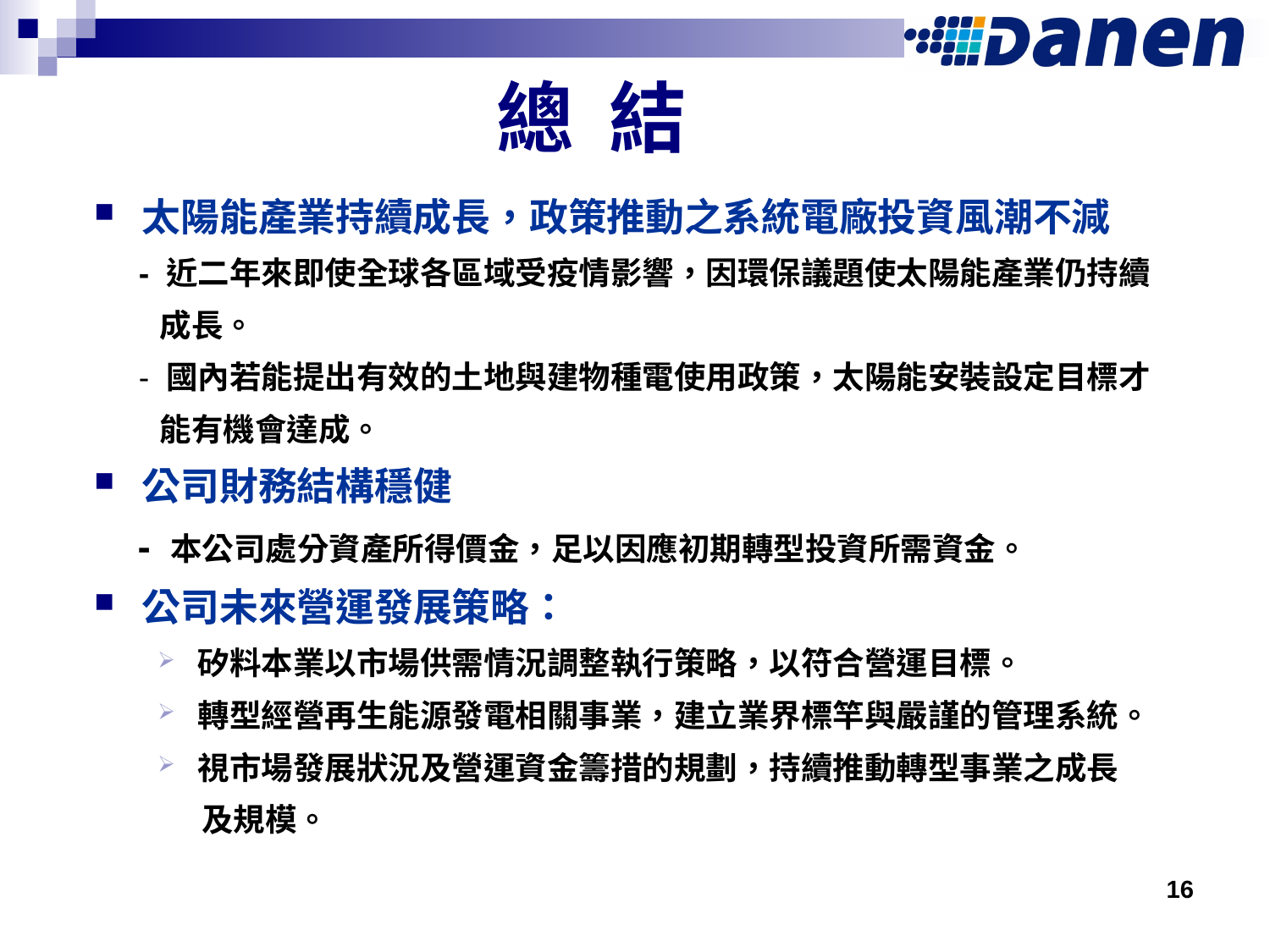

總  結
太陽能產業持續成長，政策推動之系統電廠投資風潮不減
     - 近二年來即使全球各區域受疫情影響，因環保議題使太陽能產業仍持續
        成長。
     - 國內若能提出有效的土地與建物種電使用政策，太陽能安裝設定目標才
        能有機會達成。
公司財務結構穩健
    - 本公司處分資產所得價金，足以因應初期轉型投資所需資金。
公司未來營運發展策略：
矽料本業以市場供需情況調整執行策略，以符合營運目標。
轉型經營再生能源發電相關事業，建立業界標竿與嚴謹的管理系統。
視市場發展狀況及營運資金籌措的規劃，持續推動轉型事業之成長
     及規模。
16